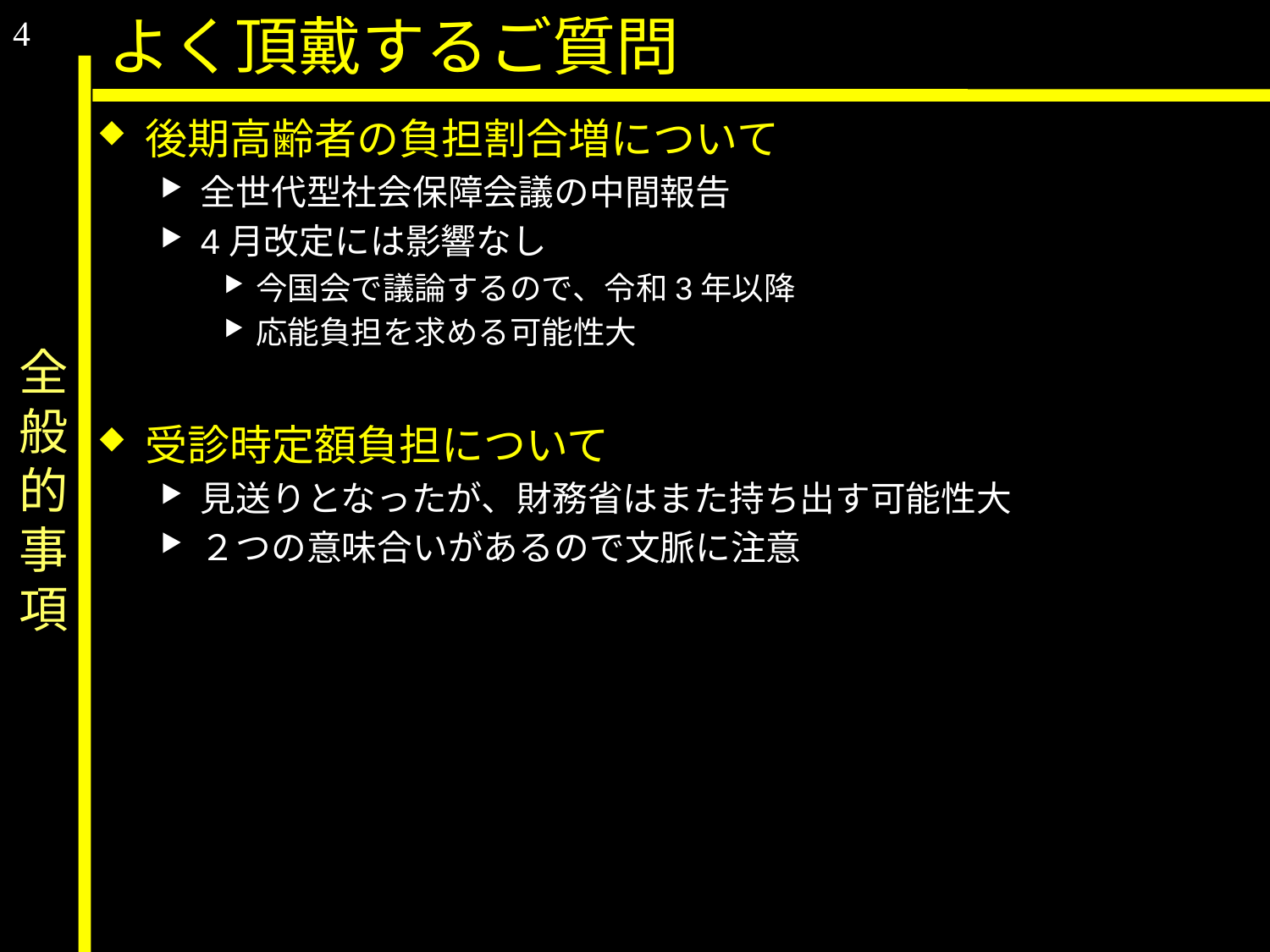

4
よく頂戴するご質問

後期高齢者の負担割合増について
全世代型社会保障会議の中間報告
4月改定には影響なし
今国会で議論するので、令和3年以降
応能負担を求める可能性大

受診時定額負担について
見送りとなったが、財務省はまた持ち出す可能性大
２つの意味合いがあるので文脈に注意

全般的事項